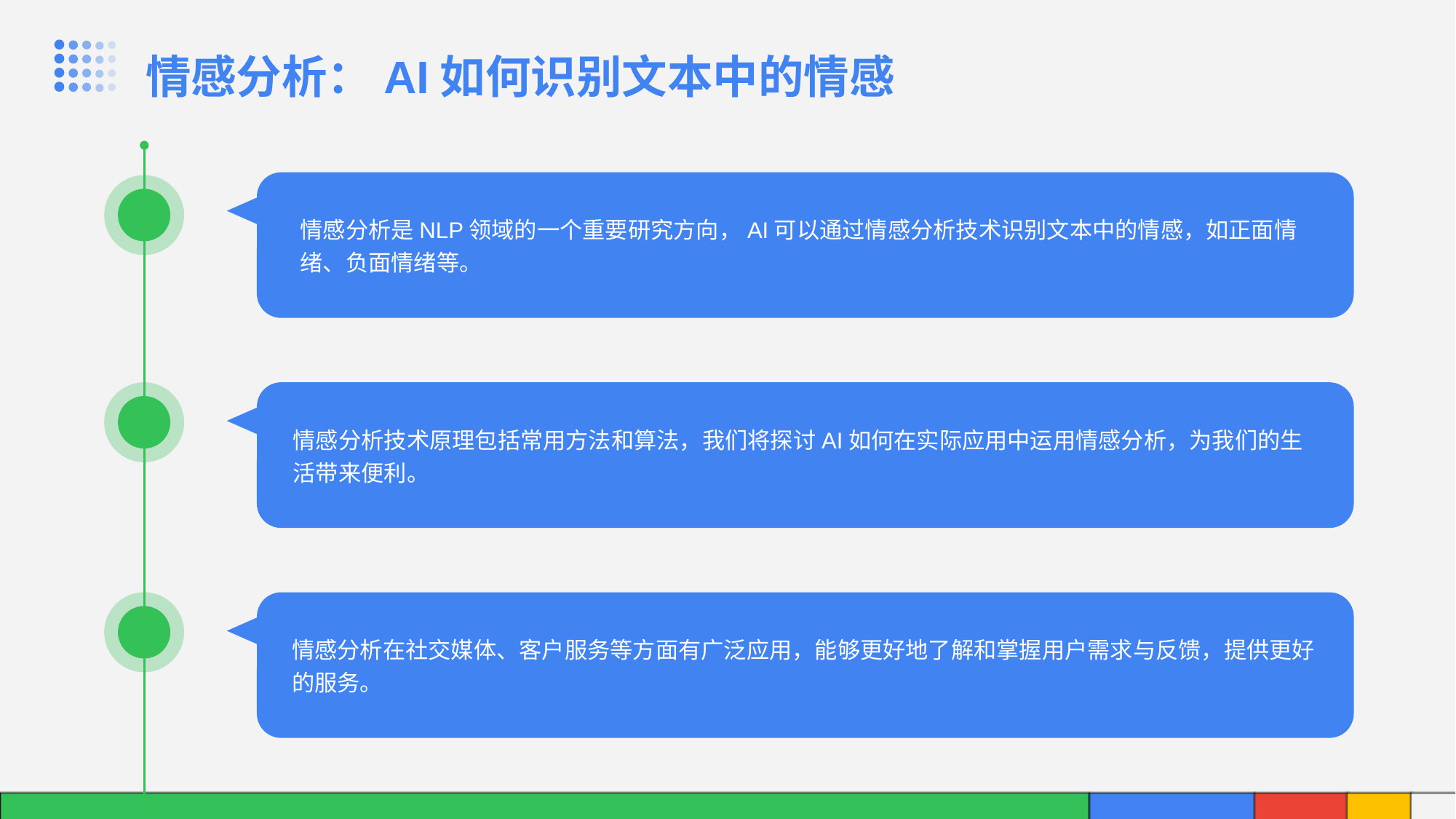

情感分析：AI如何识别文本中的情感

情感分析是NLP领域的一个重要研究方向，AI可以通过情感分析技术识别文本中的情感，如正面情绪、负面情绪等。

情感分析技术原理包括常用方法和算法，我们将探讨AI如何在实际应用中运用情感分析，为我们的生活带来便利。

情感分析在社交媒体、客户服务等方面有广泛应用，能够更好地了解和掌握用户需求与反馈，提供更好的服务。